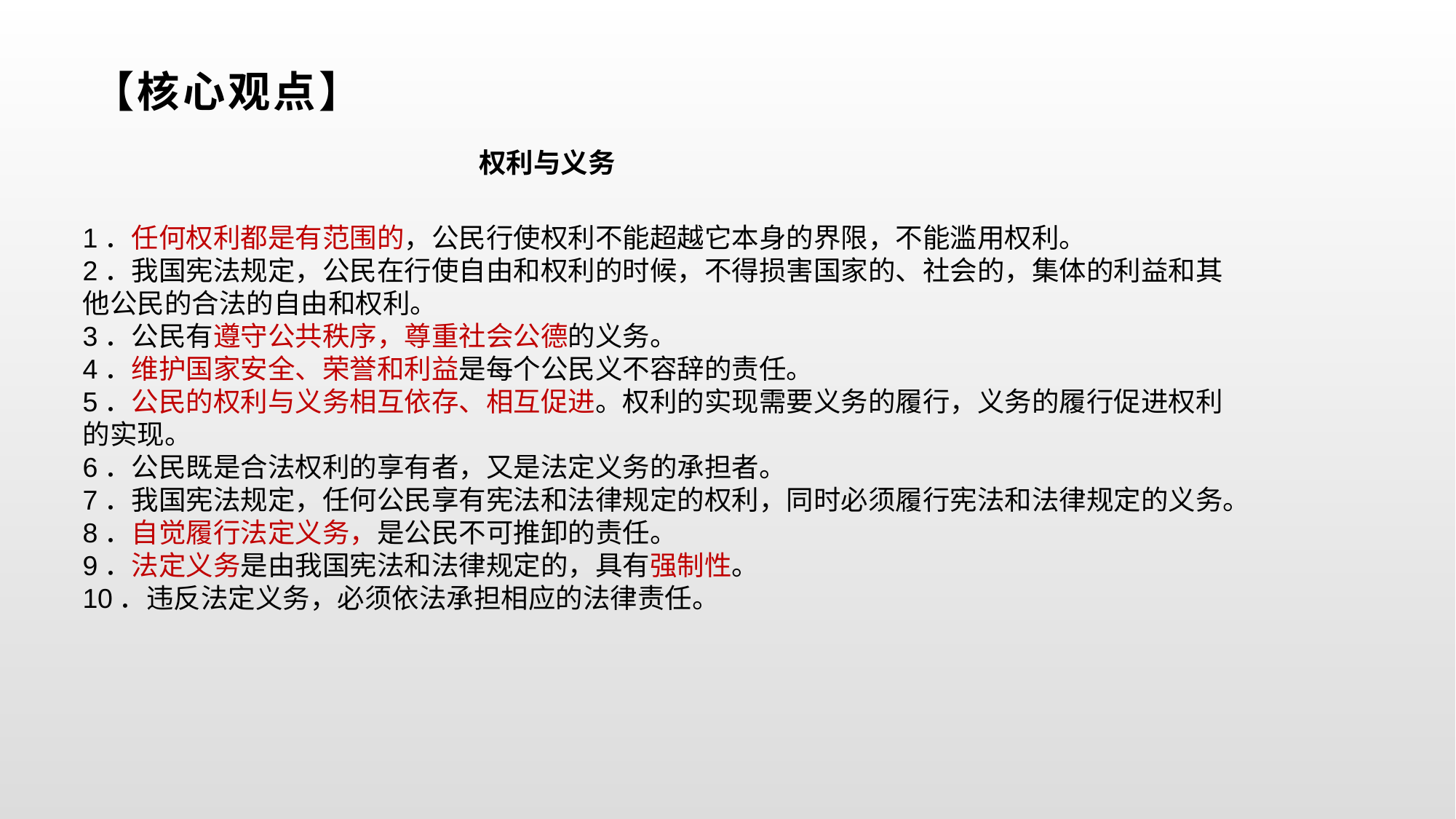

# 【核心观点】
权利与义务
1．任何权利都是有范围的，公民行使权利不能超越它本身的界限，不能滥用权利。
2．我国宪法规定，公民在行使自由和权利的时候，不得损害国家的、社会的，集体的利益和其他公民的合法的自由和权利。
3．公民有遵守公共秩序，尊重社会公德的义务。
4．维护国家安全、荣誉和利益是每个公民义不容辞的责任。
5．公民的权利与义务相互依存、相互促进。权利的实现需要义务的履行，义务的履行促进权利的实现。
6．公民既是合法权利的享有者，又是法定义务的承担者。
7．我国宪法规定，任何公民享有宪法和法律规定的权利，同时必须履行宪法和法律规定的义务。
8．自觉履行法定义务，是公民不可推卸的责任。
9．法定义务是由我国宪法和法律规定的，具有强制性。
10．违反法定义务，必须依法承担相应的法律责任。